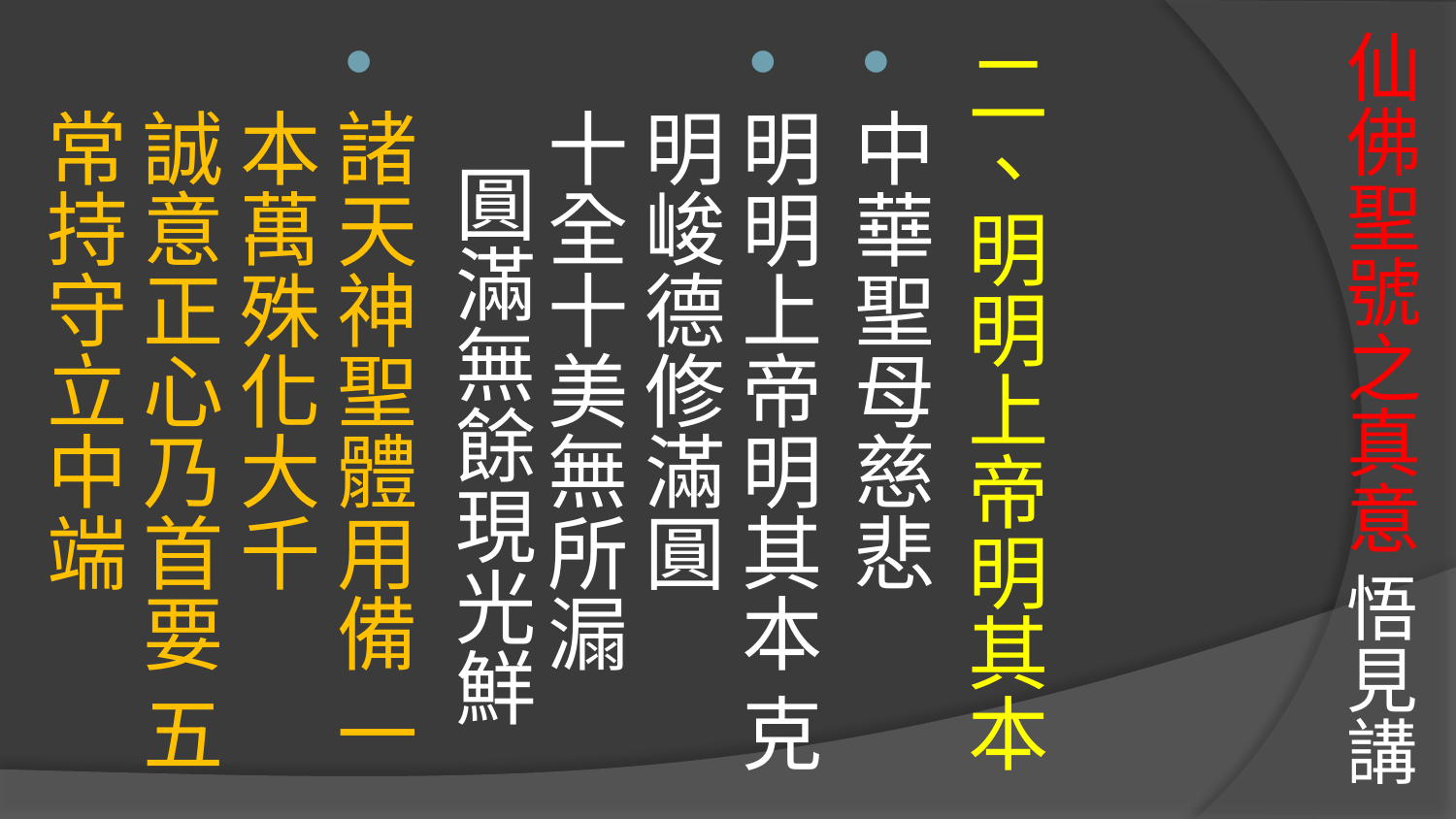

# 仙佛聖號之真意 悟見講
二、明明上帝明其本
中華聖母慈悲
明明上帝明其本 克明峻德修滿圓
十全十美無所漏         圓滿無餘現光鮮
諸天神聖體用備 一本萬殊化大千
誠意正心乃首要 五常持守立中端